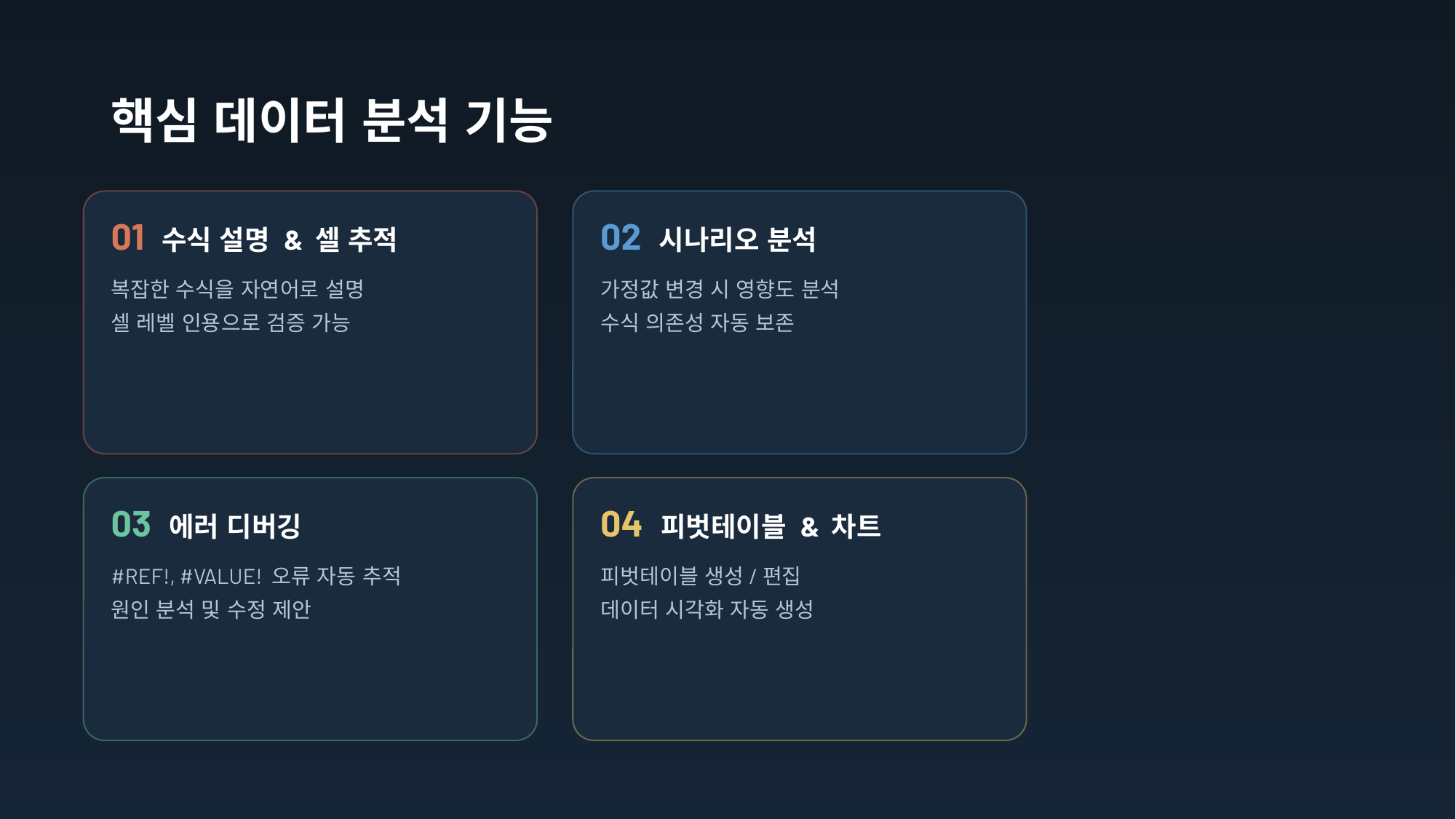

# 핵심 데이터 분석 기능
01  수식 설명 & 셀 추적

복잡한 수식을 자연어로 설명
셀 레벨 인용으로 검증 가능
02  시나리오 분석

가정값 변경 시 영향도 분석
수식 의존성 자동 보존
03  에러 디버깅

#REF!, #VALUE! 오류 자동 추적
원인 분석 및 수정 제안
04  피벗테이블 & 차트

피벗테이블 생성/편집
데이터 시각화 자동 생성